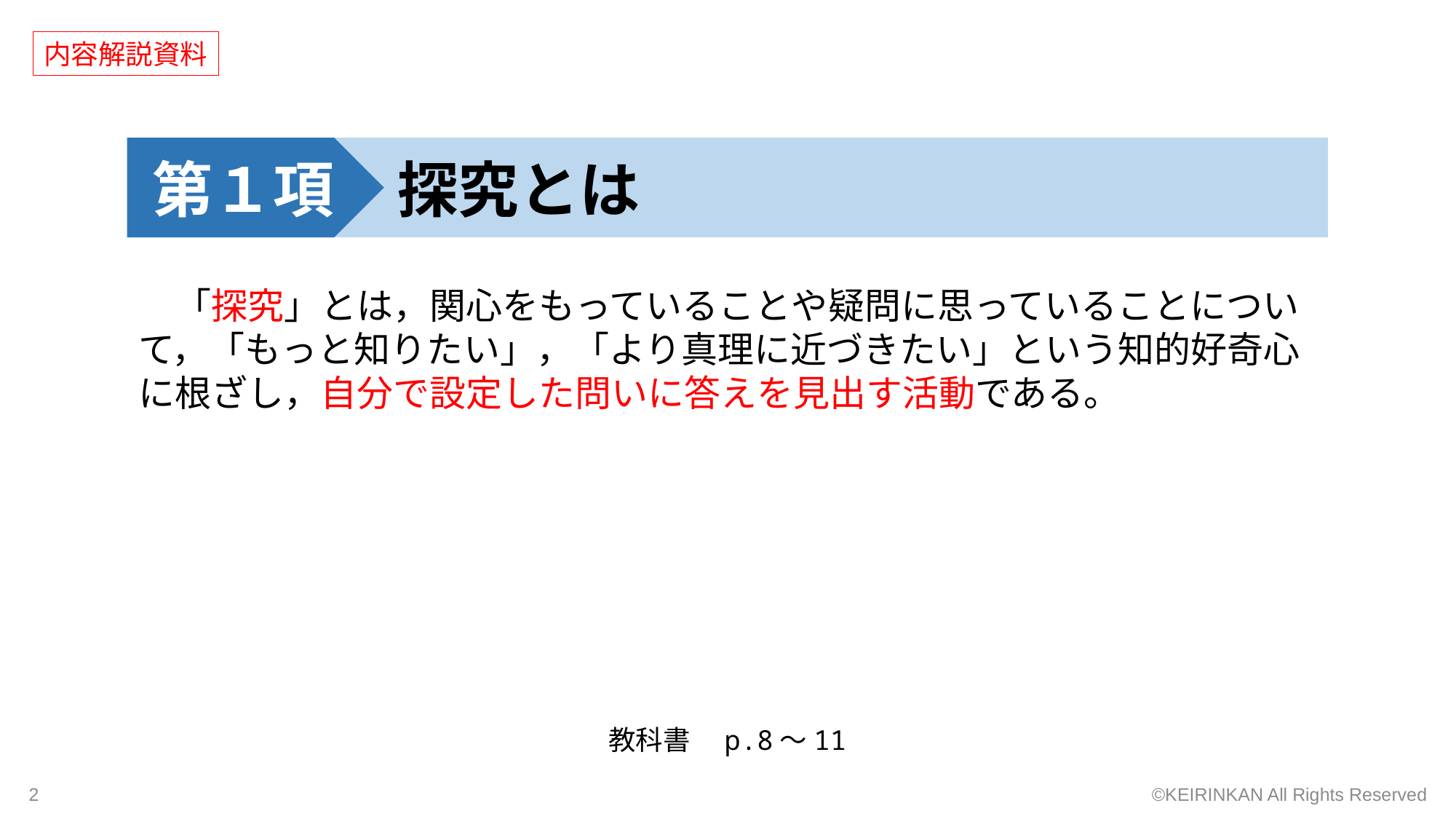

内容解説資料
第１項
　探究とは
　「探究」とは，関心をもっていることや疑問に思っていることについて，「もっと知りたい」，「より真理に近づきたい」という知的好奇心に根ざし，自分で設定した問いに答えを見出す活動である。
教科書　p.8～11
2
©KEIRINKAN All Rights Reserved